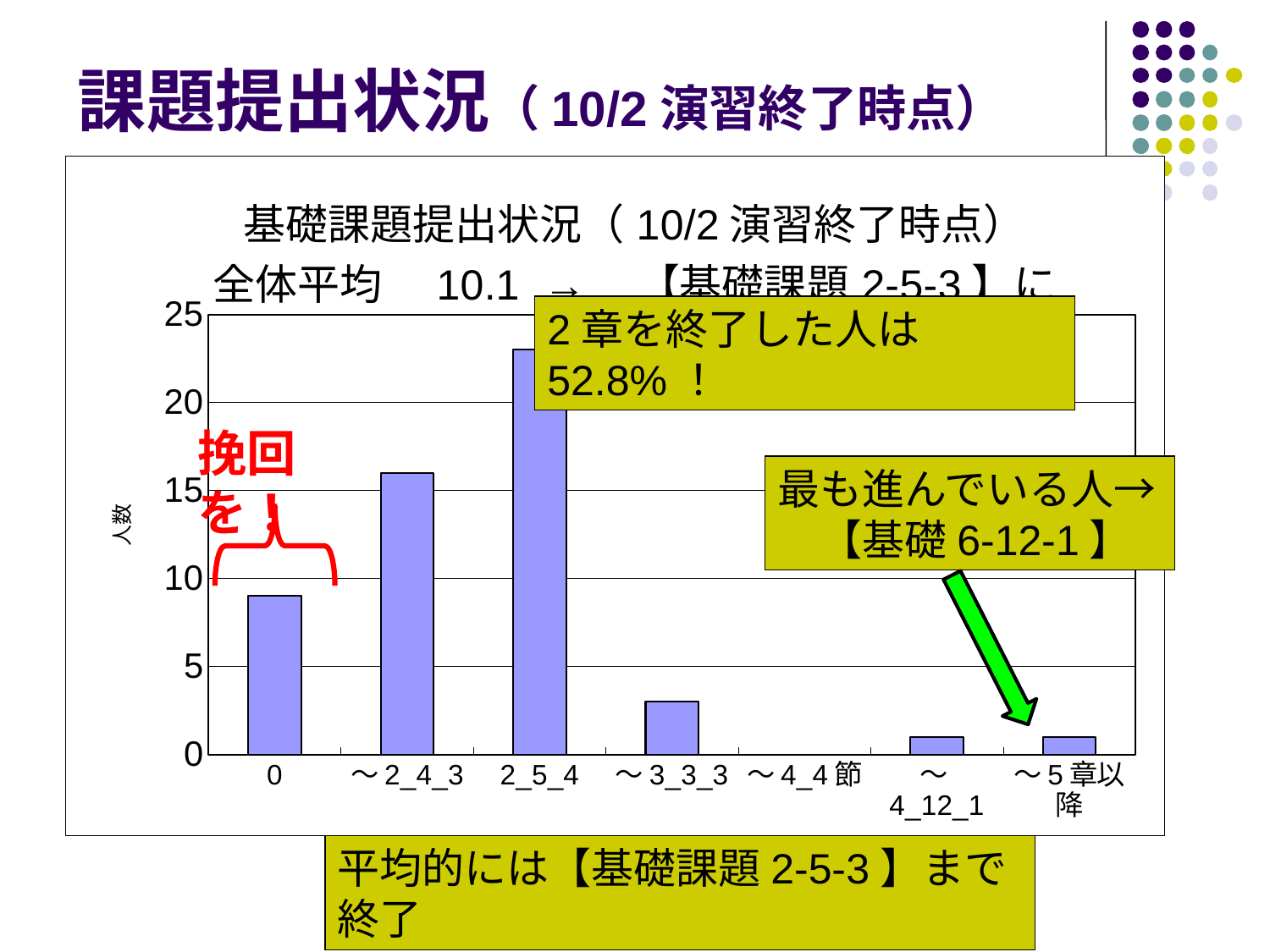

# 課題提出状況（10/2演習終了時点）

### Chart: 基礎課題提出状況（10/2演習終了時点）
全体平均　10.1  →　【基礎課題2-5-3】に対応

| Category |  |
|---|---|
| 0 | 9.0 |
| ～2_4_3 | 16.0 |
| 2_5_4 | 23.0 |
| ～3_3_3 | 3.0 |
| ～4_4節 | 0.0 |
| ～4_12_1 | 1.0 |
| ～5章以降 | 1.0 |
2章を終了した人は52.8%！
挽回を！
最も進んでいる人→　【基礎6-12-1】

平均的には【基礎課題2-5-3】まで終了